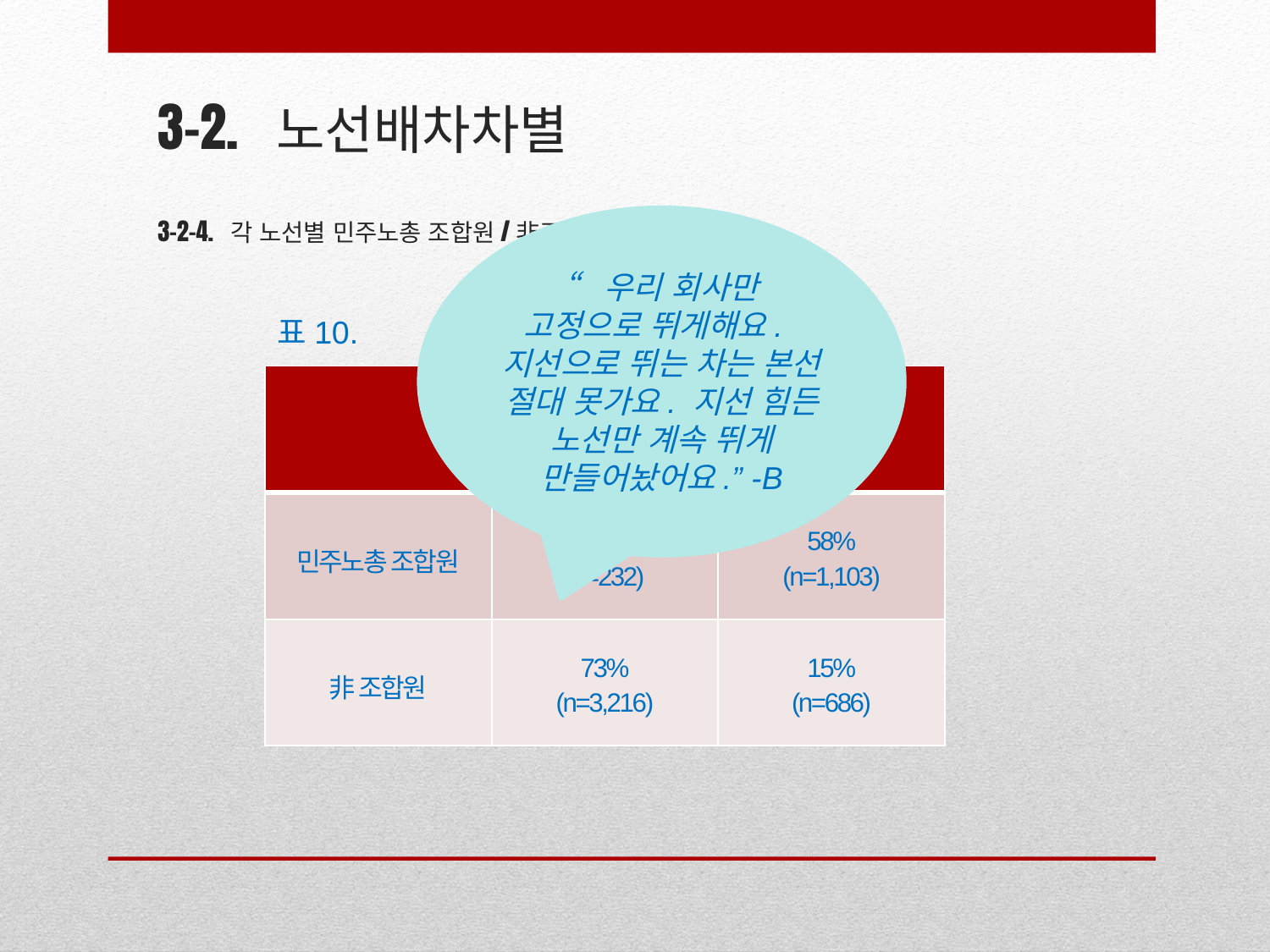

# 3-2.  노선배차차별
3-2-4.  각 노선별 민주노총 조합원/非조합원 배차 현황
“우리 회사만 고정으로 뛰게해요. 지선으로 뛰는 차는 본선 절대 못가요. 지선 힘든 노선만 계속 뛰게 만들어놨어요.” -B
표10.
|  | 저상, 본선, 명품 | 지선 |
| --- | --- | --- |
| 민주노총 조합원 | 12% (n=232) | 58% (n=1,103) |
| 非 조합원 | 73% (n=3,216) | 15% (n=686) |